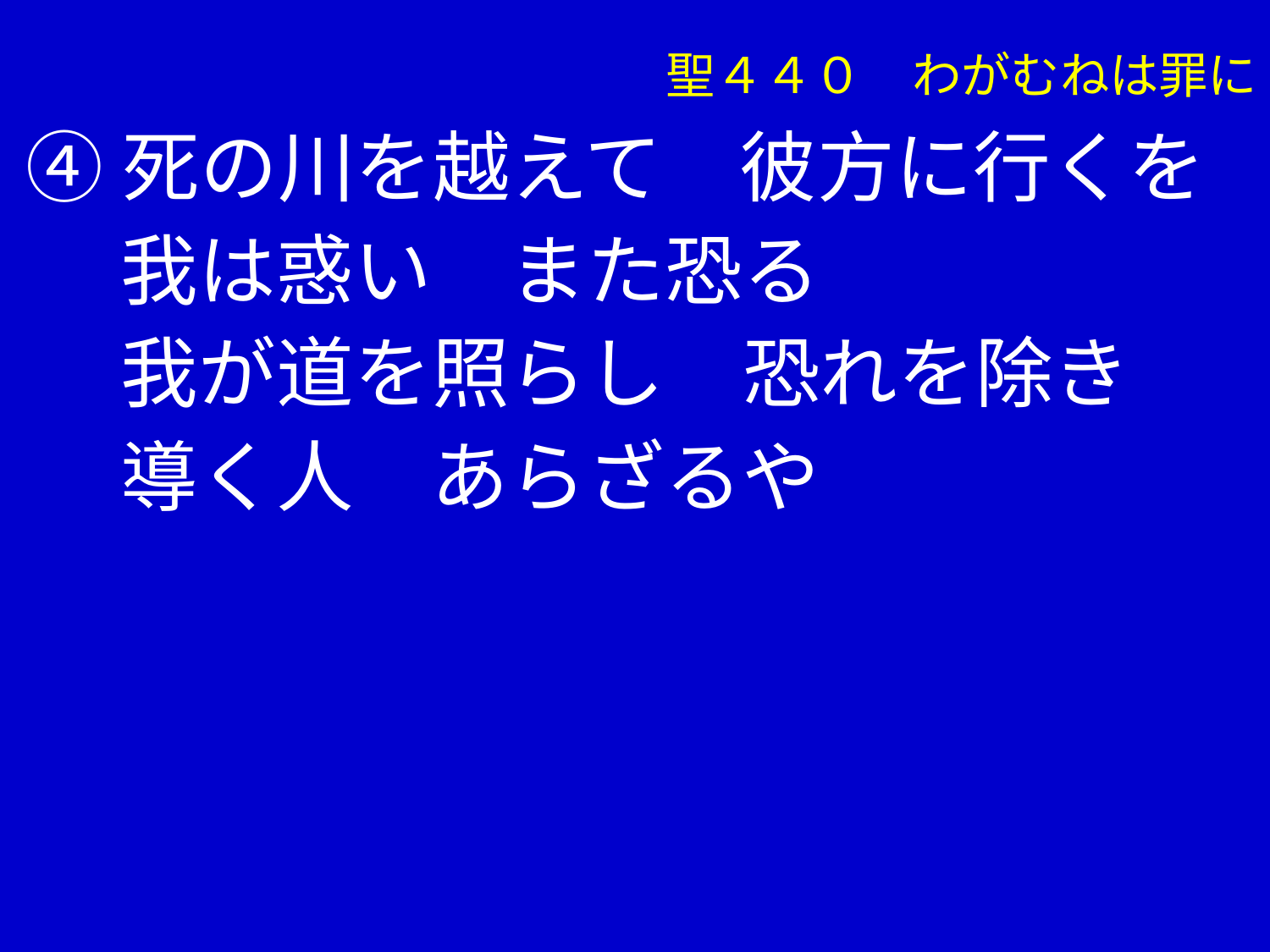

聖４４０　わがむねは罪に
④死の川を越えて　彼方に行くを
　 我は惑い　また恐る
　 我が道を照らし　恐れを除き
　 導く人　あらざるや